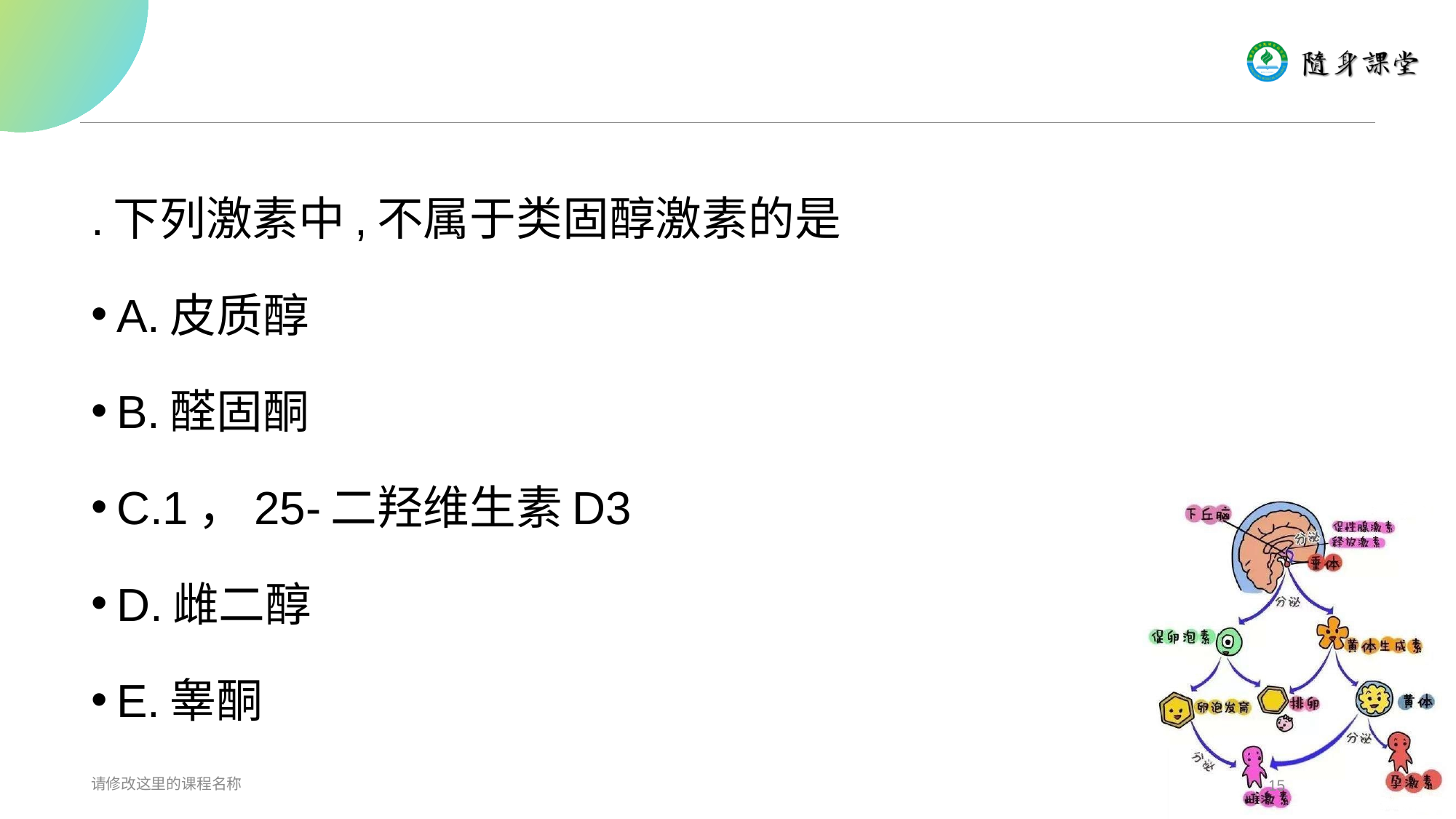

#
.下列激素中,不属于类固醇激素的是
A.皮质醇
B.醛固酮
C.1，25-二羟维生素D3
D.雌二醇
E.睾酮
请修改这里的课程名称
15